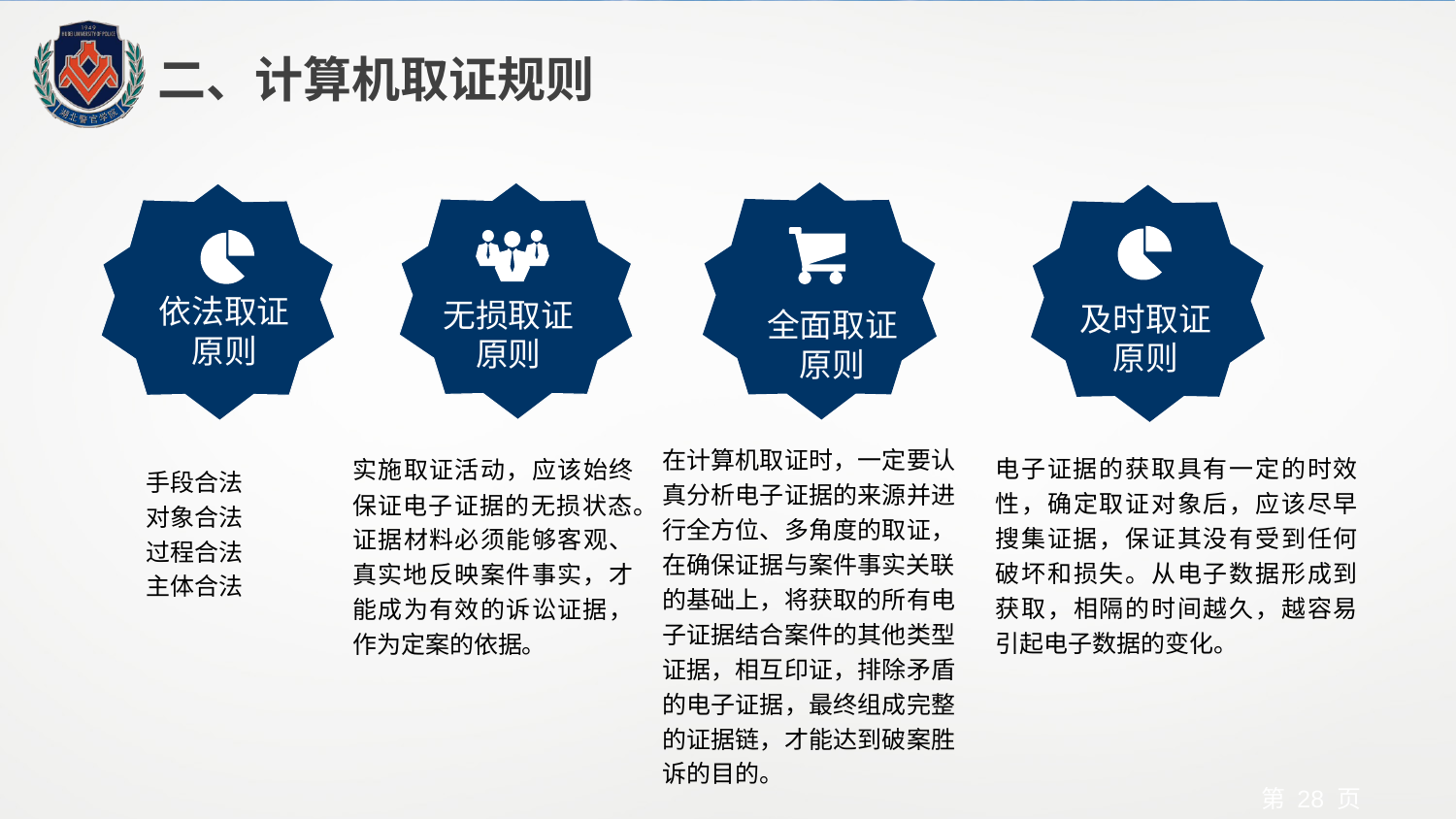

二、计算机取证规则

依法取证原则
无损取证原则
及时取证原则
全面取证原则
在计算机取证时，一定要认真分析电子证据的来源并进行全方位、多角度的取证，在确保证据与案件事实关联的基础上，将获取的所有电子证据结合案件的其他类型证据，相互印证，排除矛盾的电子证据，最终组成完整的证据链，才能达到破案胜诉的目的。
电子证据的获取具有一定的时效性，确定取证对象后，应该尽早搜集证据，保证其没有受到任何破坏和损失。从电子数据形成到获取，相隔的时间越久，越容易引起电子数据的变化。
实施取证活动，应该始终保证电子证据的无损状态。
证据材料必须能够客观、真实地反映案件事实，才能成为有效的诉讼证据，作为定案的依据。
手段合法
对象合法
过程合法
主体合法